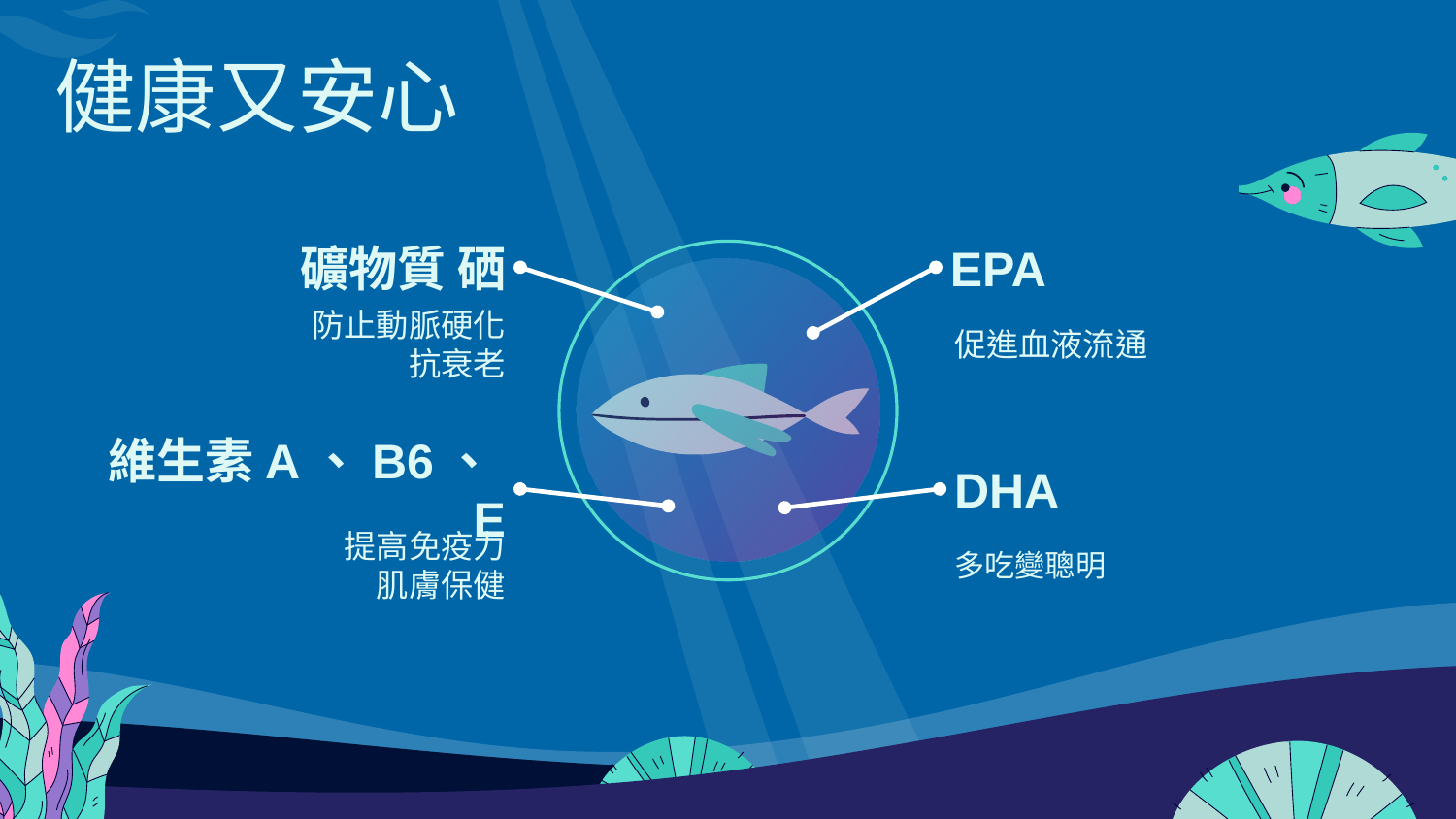

健康又安心
EPA
礦物質 硒

防止動脈硬化
抗衰老
促進血液流通

DHA
維生素A、B6、E
提高免疫力
肌膚保健
多吃變聰明